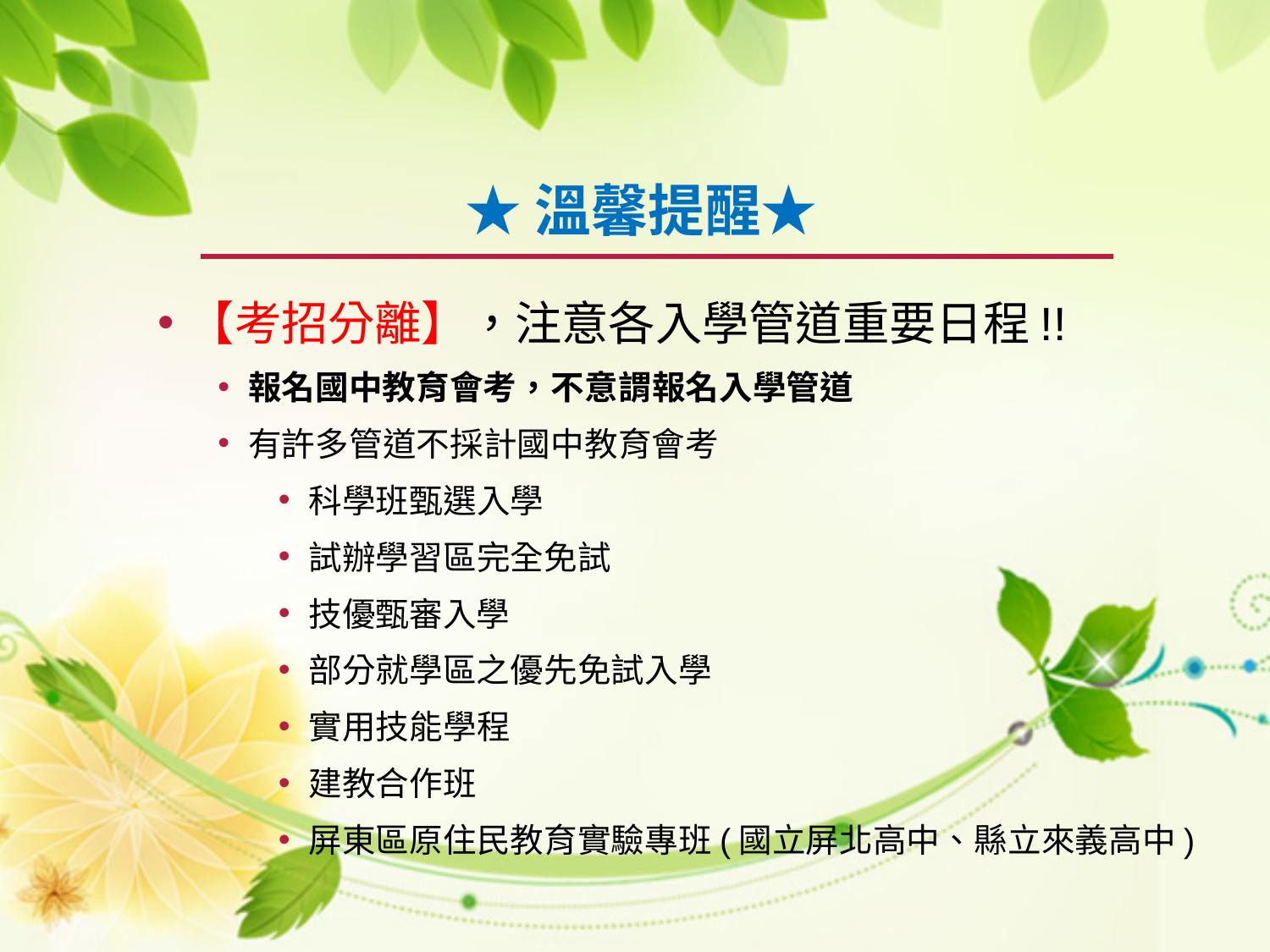

# ★溫馨提醒★
【考招分離】，注意各入學管道重要日程!!
報名國中教育會考，不意謂報名入學管道
有許多管道不採計國中教育會考
科學班甄選入學
試辦學習區完全免試
技優甄審入學
部分就學區之優先免試入學
實用技能學程
建教合作班
屏東區原住民教育實驗專班(國立屏北高中、縣立來義高中)